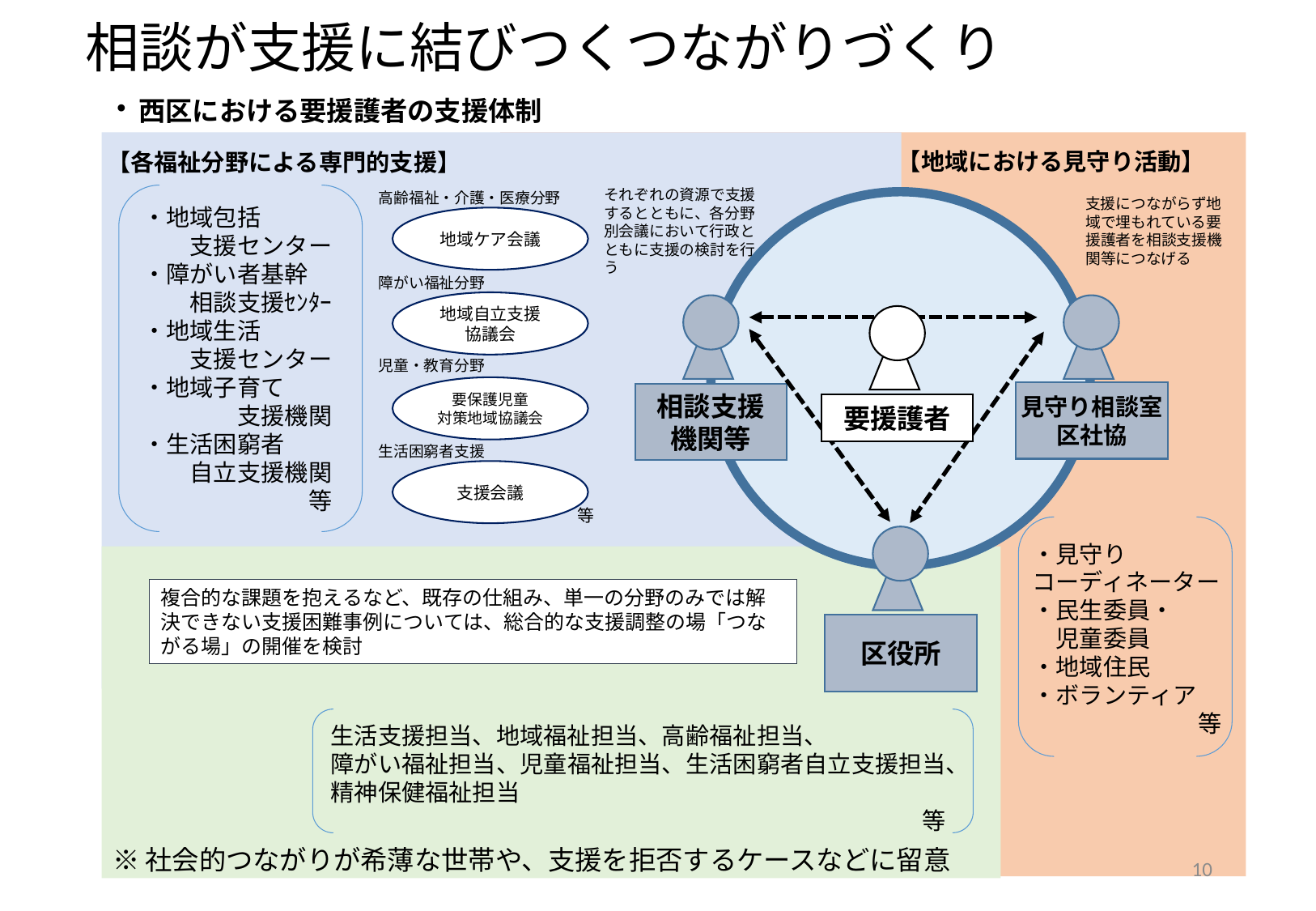

相談が支援に結びつくつながりづくり
# ・西区における要援護者の支援体制
【地域における見守り活動】

【各福祉分野による専門的支援】
それぞれの資源で支援するとともに、各分野別会議において行政とともに支援の検討を行う
高齢福祉・介護・医療分野
・地域包括
　　支援センター
・障がい者基幹
　　相談支援ｾﾝﾀｰ
・地域生活
　　支援センター
・地域子育て
　　　　支援機関
・生活困窮者
　　自立支援機関
　　　　　　　等
支援につながらず地域で埋もれている要援護者を相談支援機関等につなげる

要援護者
見守り相談室
区社協
相談支援
機関等

区役所
地域ケア会議
障がい福祉分野
地域自立支援
協議会
児童・教育分野
要保護児童
対策地域協議会
生活困窮者支援
支援会議
等

・見守り
コーディネーター
・民生委員・
　児童委員
・地域住民
・ボランティア
　　　　　　　等

複合的な課題を抱えるなど、既存の仕組み、単一の分野のみでは解決できない支援困難事例については、総合的な支援調整の場「つながる場」の開催を検討
生活支援担当、地域福祉担当、高齢福祉担当、
障がい福祉担当、児童福祉担当、生活困窮者自立支援担当、
精神保健福祉担当
　　　　　　　　　　　　　　　　　　　　　　　　　等
※社会的つながりが希薄な世帯や、支援を拒否するケースなどに留意
10